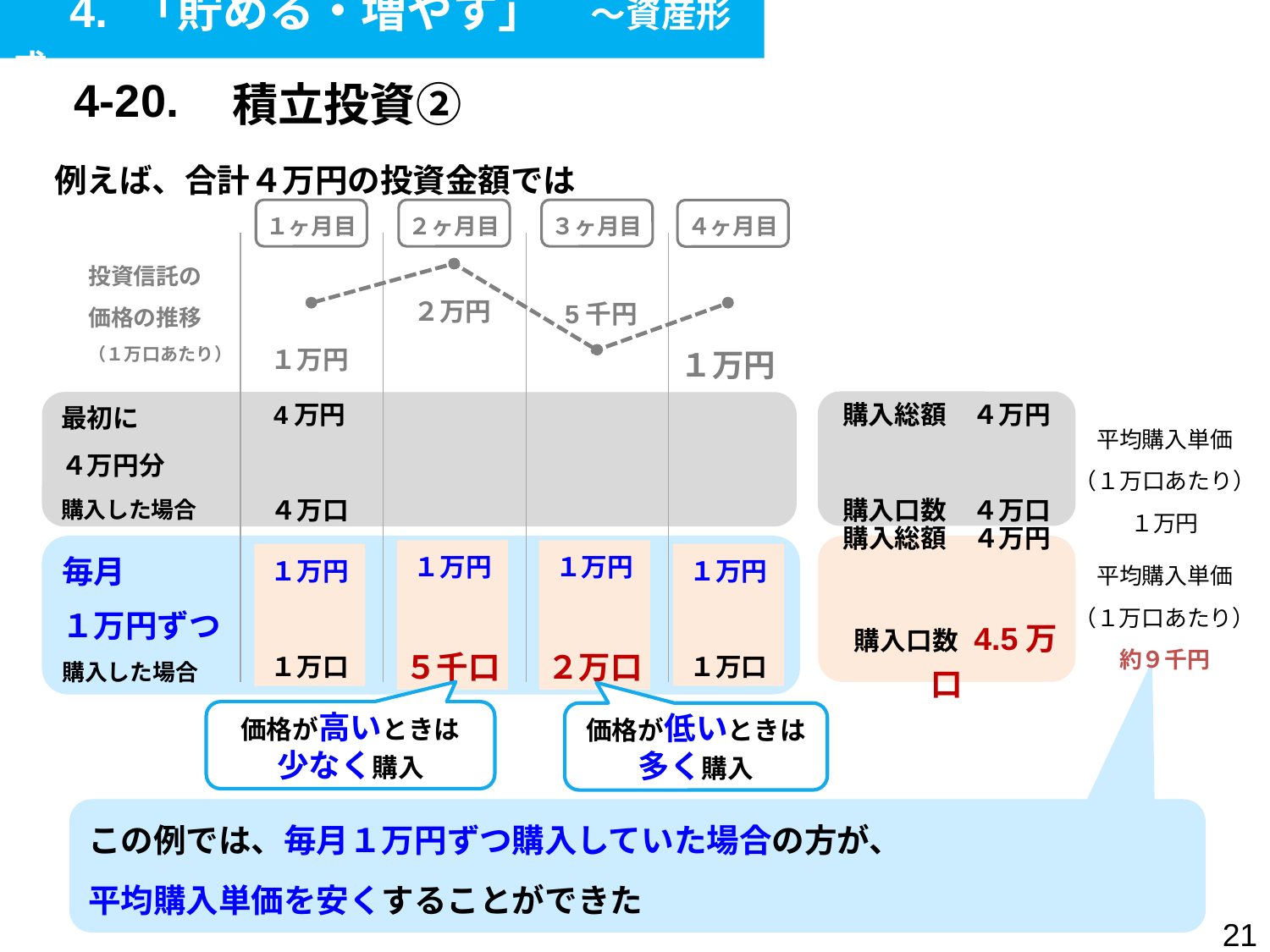

4. 「貯める・増やす」　～資産形成
| 4-20. | 積立投資② |
| --- | --- |
例えば、合計４万円の投資金額では
１ヶ月目
２ヶ月目
３ヶ月目
４ヶ月目

１万円

２万円

１万円
投資信託の
価格の推移
（１万口あたり）

5千円

4万円

４万口
最初に
４万円分
購入した場合
毎月
１万円ずつ
購入した場合
１万円

１万口
１万円

５千口
１万円

２万口
１万円

１万口
購入総額　４万円

購入口数　４万口
購入総額　４万円

  購入口数  4.5万口
価格が高いときは
少なく購入
価格が低いときは多く購入
平均購入単価
（１万口あたり）
１万円
平均購入単価
（１万口あたり）
約９千円
この例では、毎月１万円ずつ購入していた場合の方が、
平均購入単価を安くすることができた

21